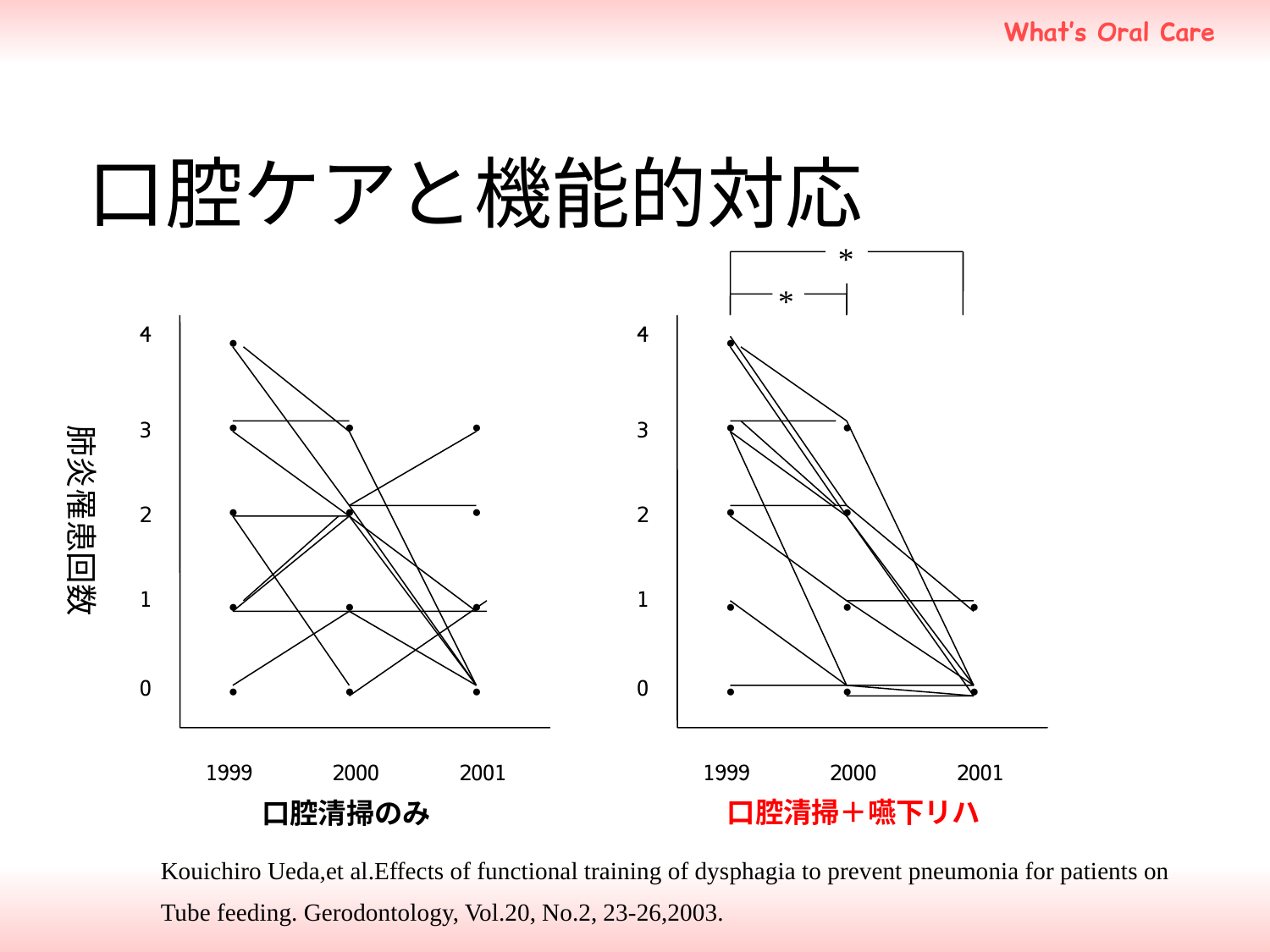

# 口腔ケアと機能的対応
*

*

4

2000
2001
1999
3
2
1
0
4

2000
2001
1999
3
2
1
0
●
●

●
●
●
●
●
肺炎罹患回数

●
●
●
●
●

●
●
●
●
●
●

●
●
●
●
●
●

口腔清掃＋嚥下リハ
口腔清掃のみ
Kouichiro Ueda,et al.Effects of functional training of dysphagia to prevent pneumonia for patients on
Tube feeding. Gerodontology, Vol.20, No.2, 23-26,2003.